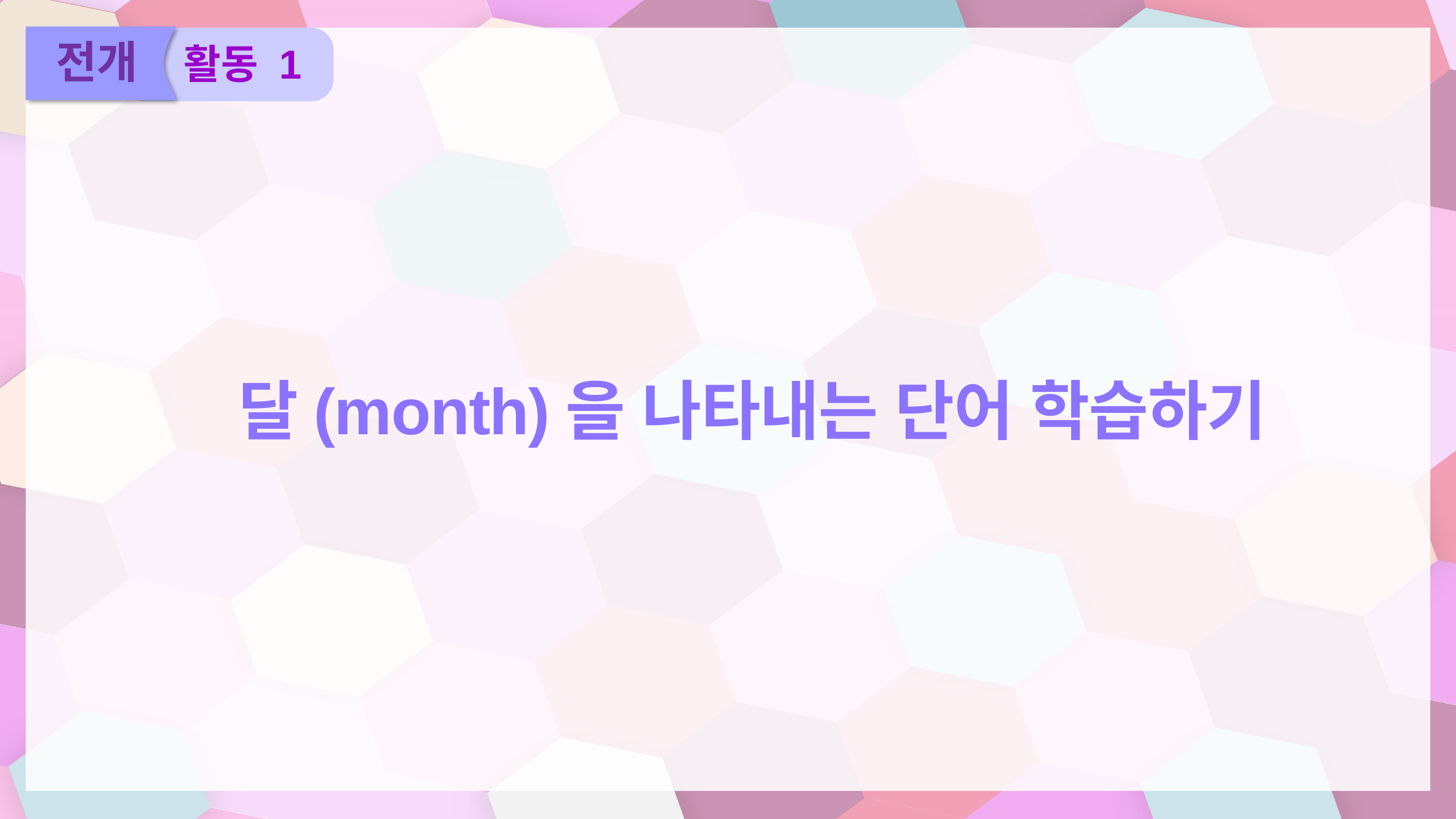

활동 1
전개
달(month)을 나타내는 단어 학습하기